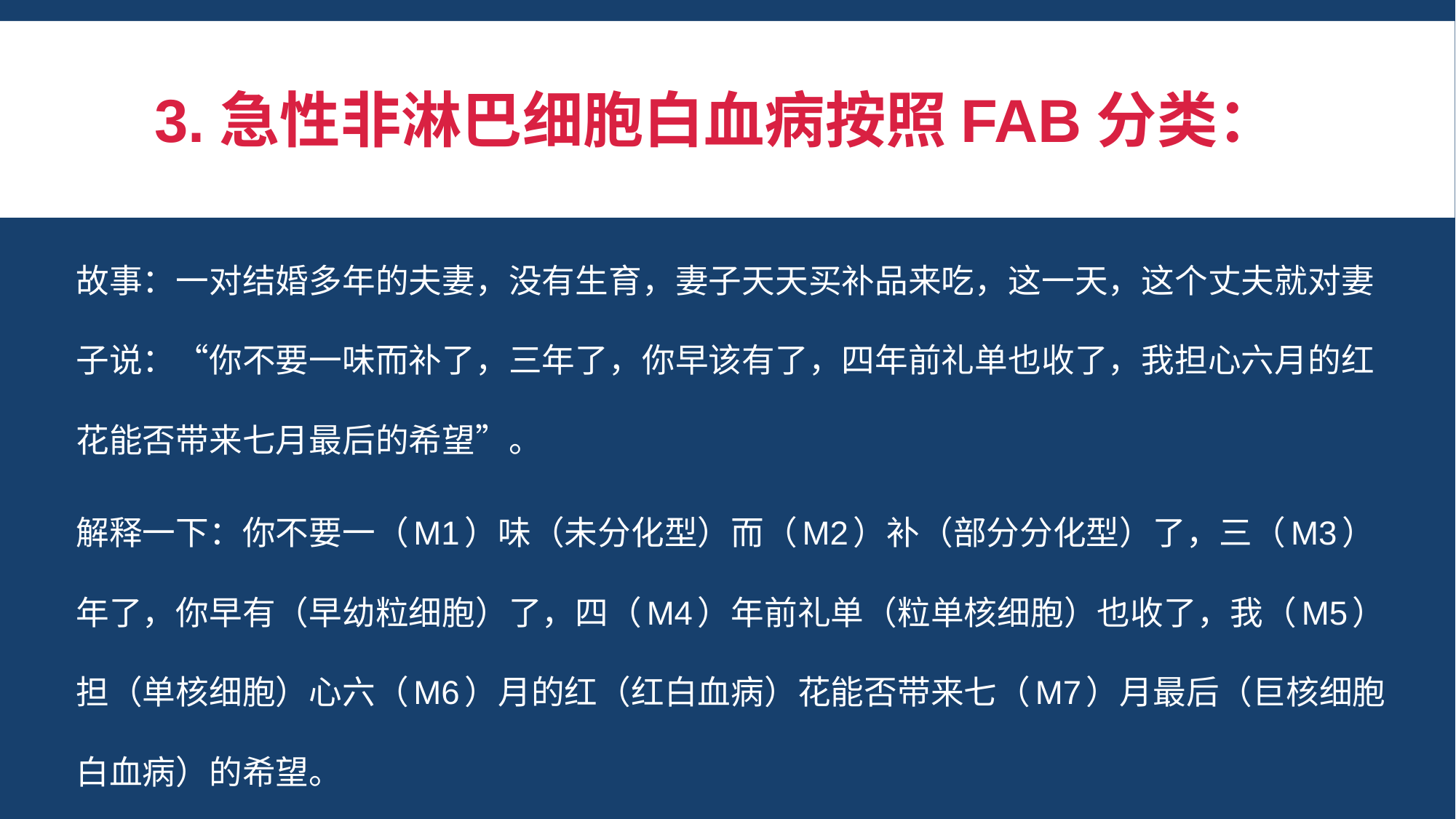

# 3.急性非淋巴细胞白血病按照FAB分类：
故事：一对结婚多年的夫妻，没有生育，妻子天天买补品来吃，这一天，这个丈夫就对妻子说：“你不要一味而补了，三年了，你早该有了，四年前礼单也收了，我担心六月的红花能否带来七月最后的希望”。
解释一下：你不要一（M1）味（未分化型）而（M2）补（部分分化型）了，三（M3）年了，你早有（早幼粒细胞）了，四（M4）年前礼单（粒单核细胞）也收了，我（M5）担（单核细胞）心六（M6）月的红（红白血病）花能否带来七（M7）月最后（巨核细胞白血病）的希望。